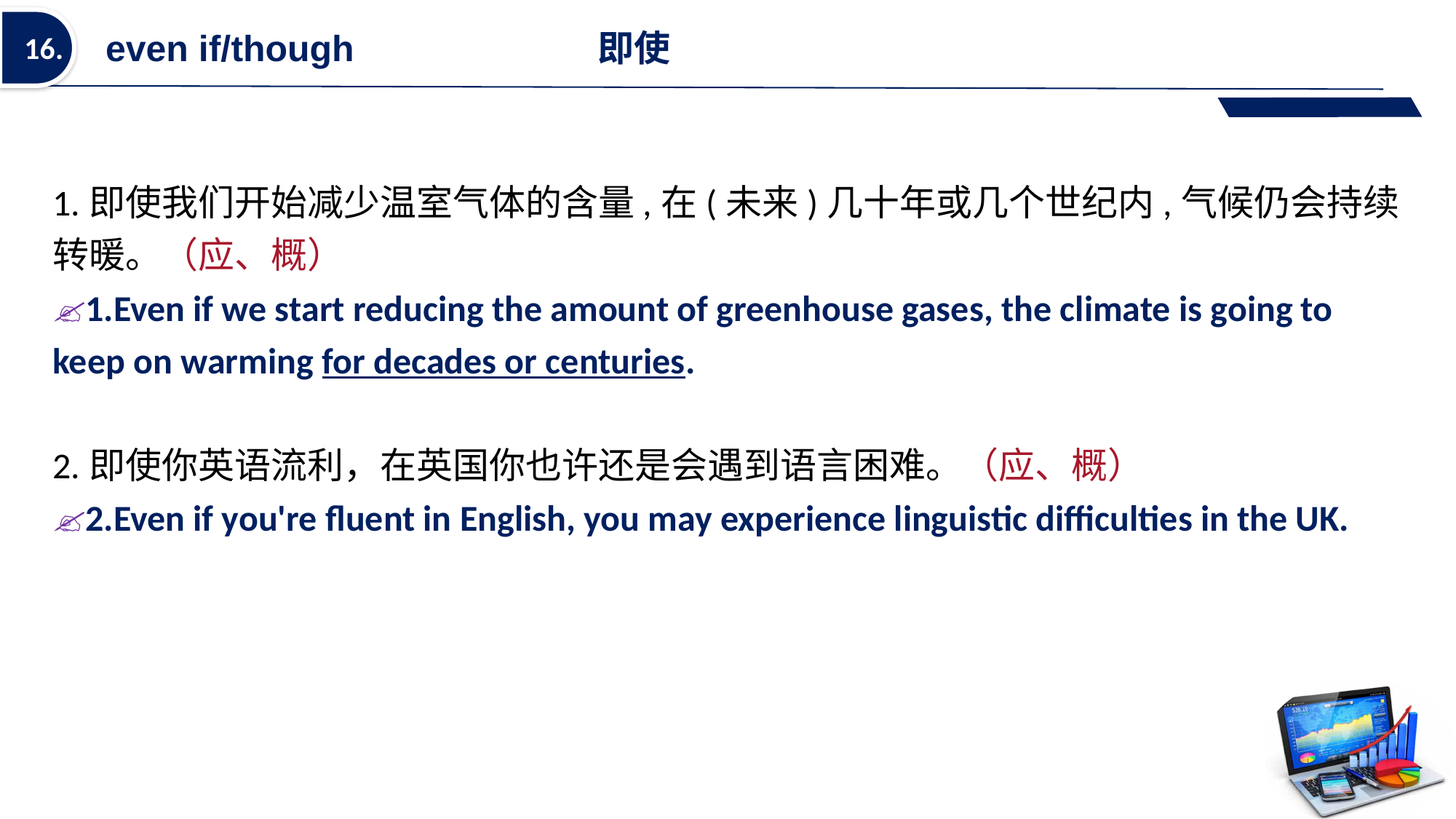

even if/though                       即使

16.
1.即使我们开始减少温室气体的含量,在(未来)几十年或几个世纪内,气候仍会持续转暖。（应、概）
✍1.Even if we start reducing the amount of greenhouse gases, the climate is going to keep on warming for decades or centuries.

2.即使你英语流利，在英国你也许还是会遇到语言困难。（应、概）
✍2.Even if you're fluent in English, you may experience linguistic difficulties in the UK.